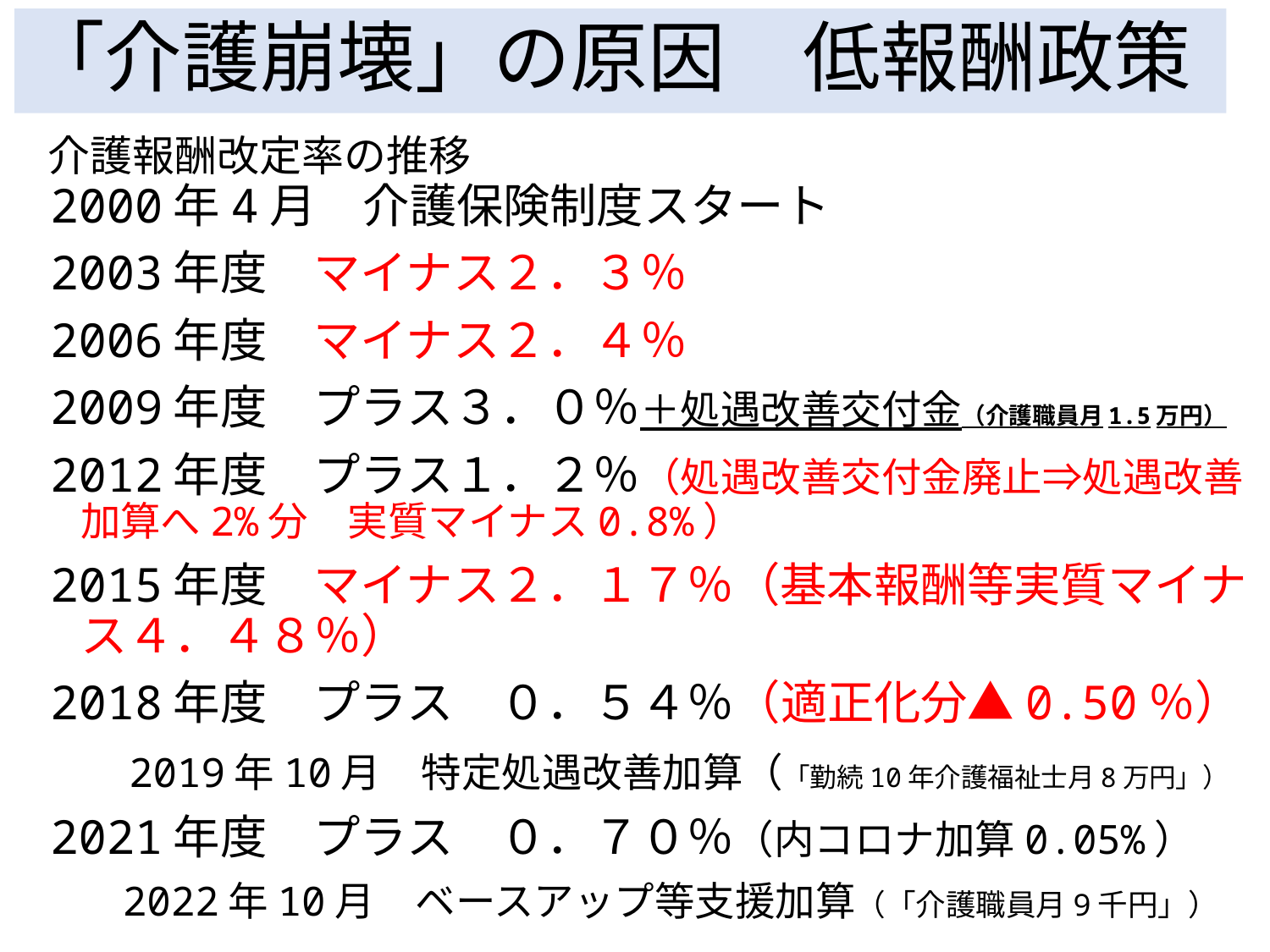

# 「介護崩壊」の原因　低報酬政策
介護報酬改定率の推移
2000年4月　介護保険制度スタート
2003年度　マイナス２．３％
2006年度　マイナス２．４％
2009年度　プラス３．０％＋処遇改善交付金（介護職員月1.5万円）
2012年度　プラス１．２％（処遇改善交付金廃止⇒処遇改善加算へ2%分　実質マイナス0.8%）
2015年度　マイナス２．１７％（基本報酬等実質マイナス４．４８％）
2018年度　プラス　０．５４％（適正化分▲0.50％）
 　2019年10月　特定処遇改善加算（「勤続10年介護福祉士月8万円」）
2021年度　プラス　０．７０％（内コロナ加算0.05%）
   2022年10月　ベースアップ等支援加算（「介護職員月9千円」）